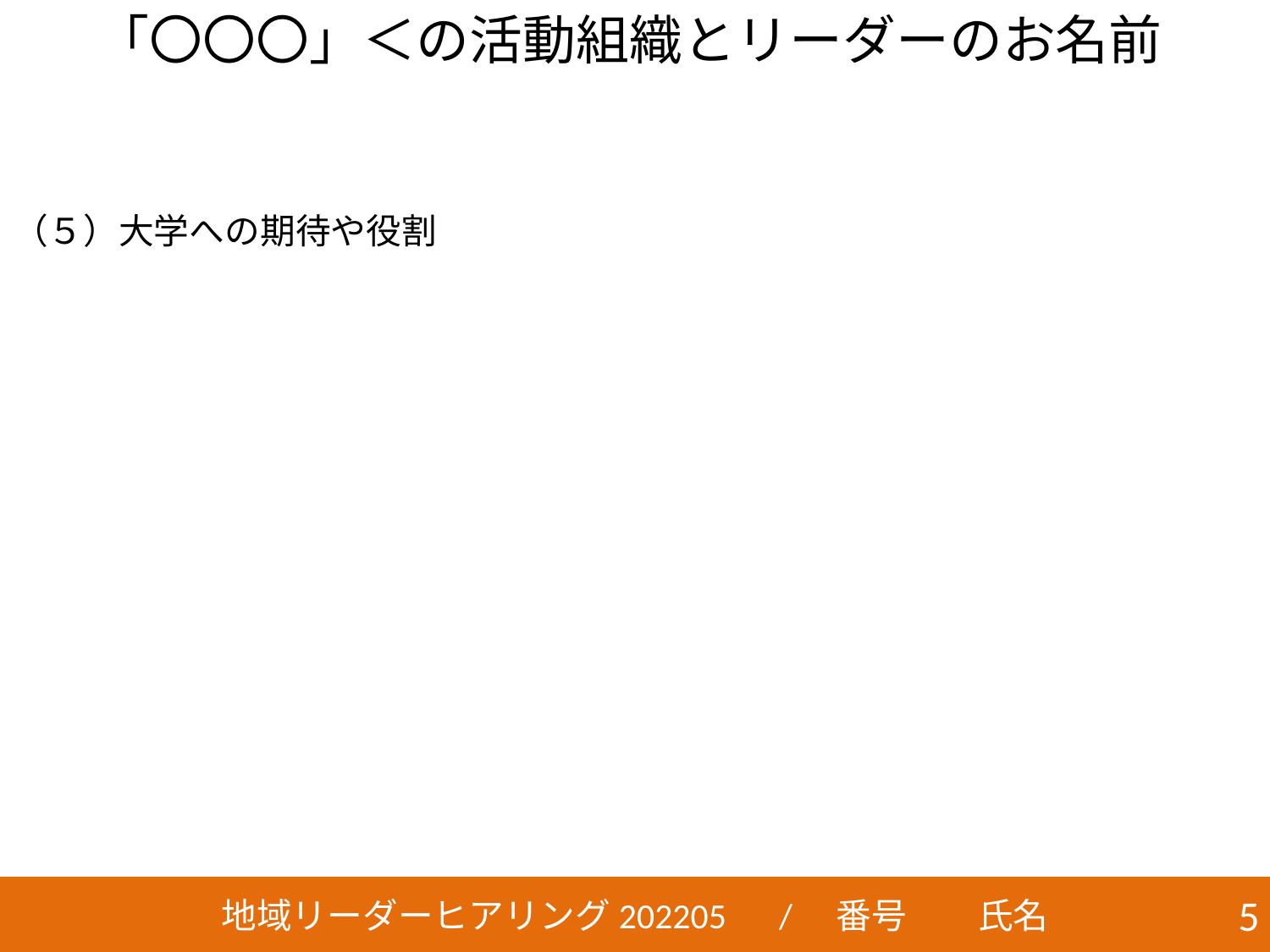

「〇〇〇」＜の活動組織とリーダーのお名前
（５）大学への期待や役割
地域リーダーヒアリング202205　/　番号　　氏名
5